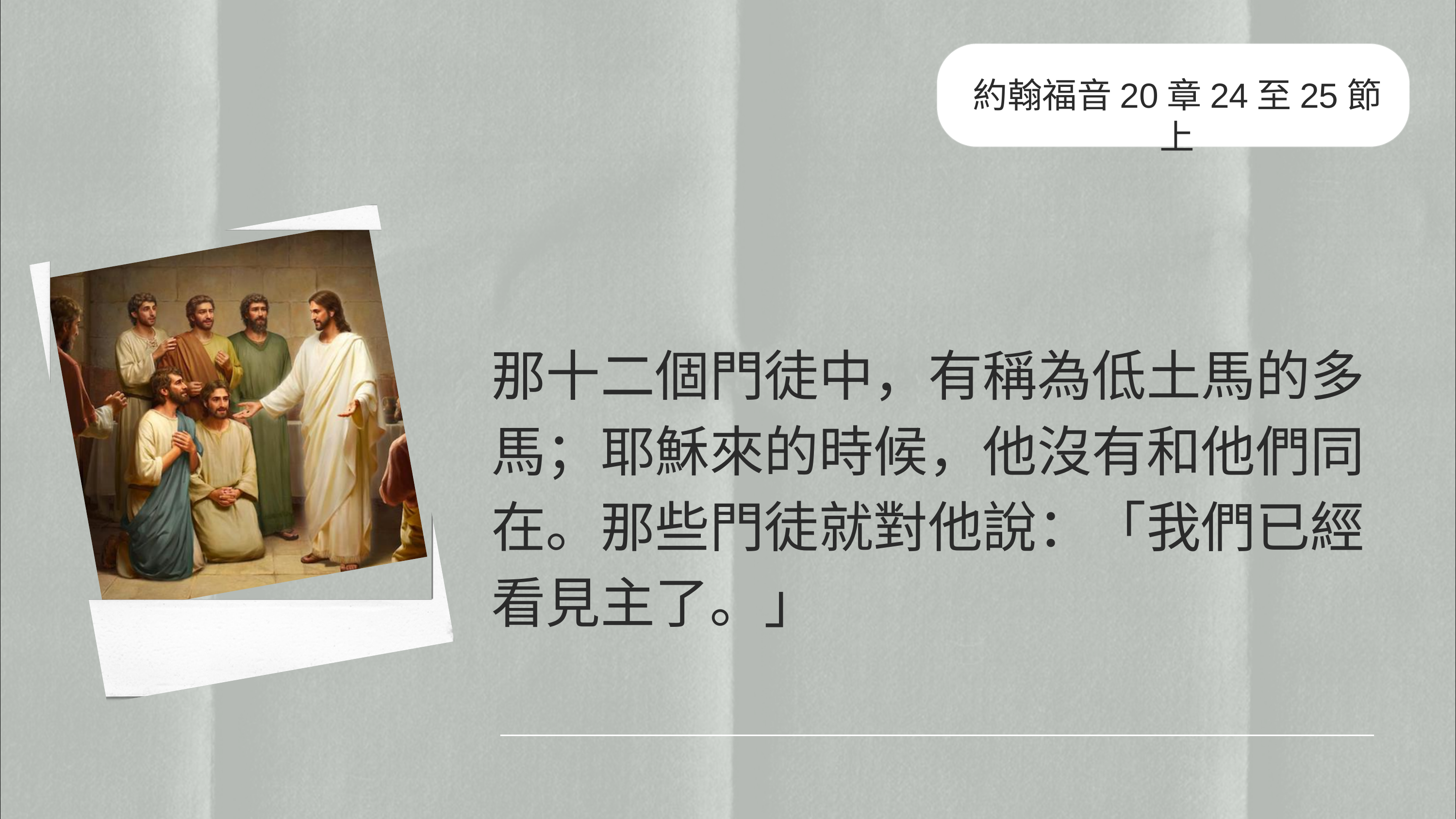

約翰福音20章24至25節上

那十二個門徒中，有稱為低土馬的多馬；耶穌來的時候，他沒有和他們同在。那些門徒就對他說：「我們已經看見主了。」